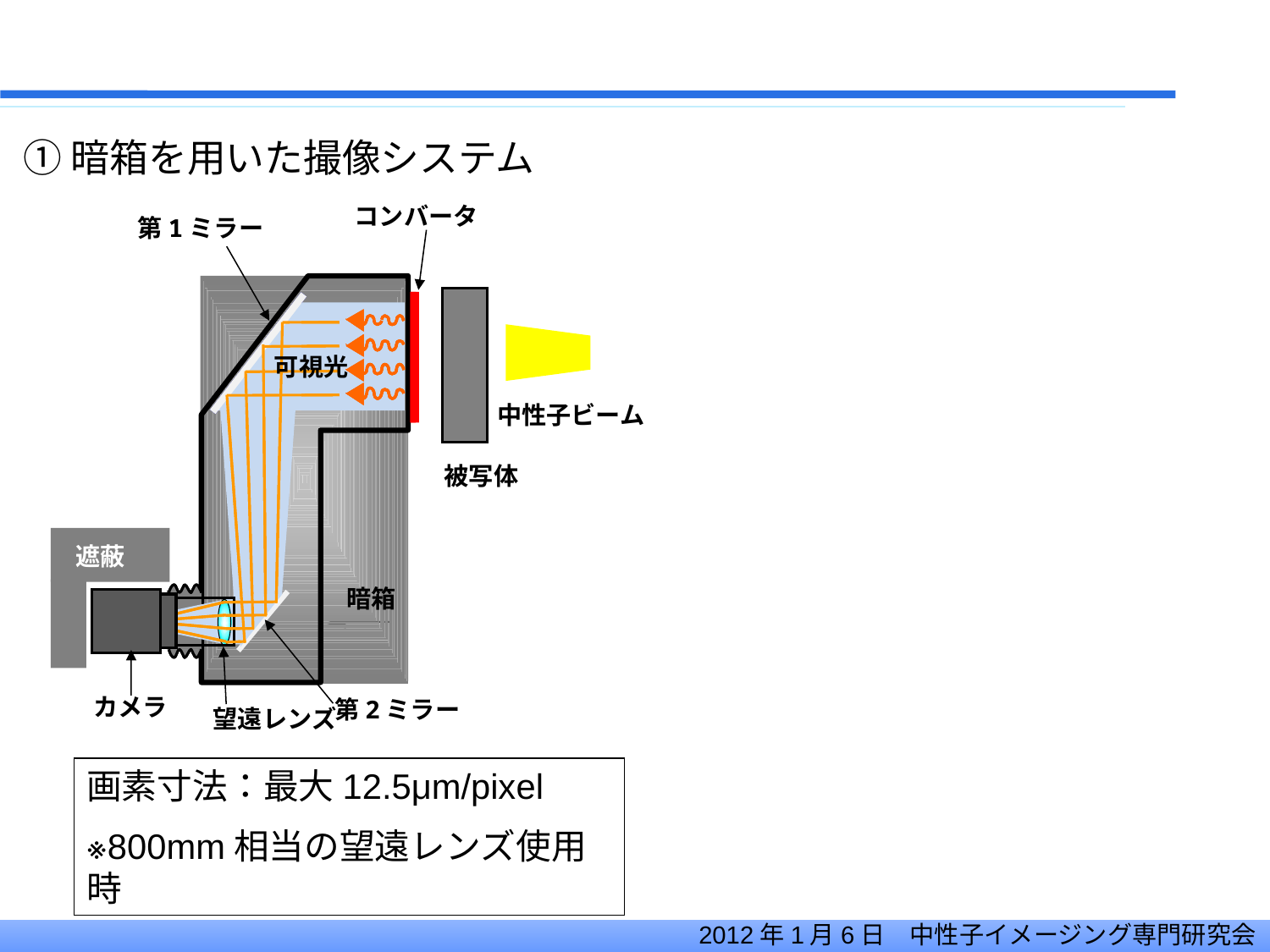

①暗箱を用いた撮像システム
コンバータ
第1ミラー

可視光

中性子ビーム

被写体

遮蔽

暗箱

カメラ
第2ミラー
望遠レンズ

画素寸法：最大12.5μm/pixel
※800mm相当の望遠レンズ使用時